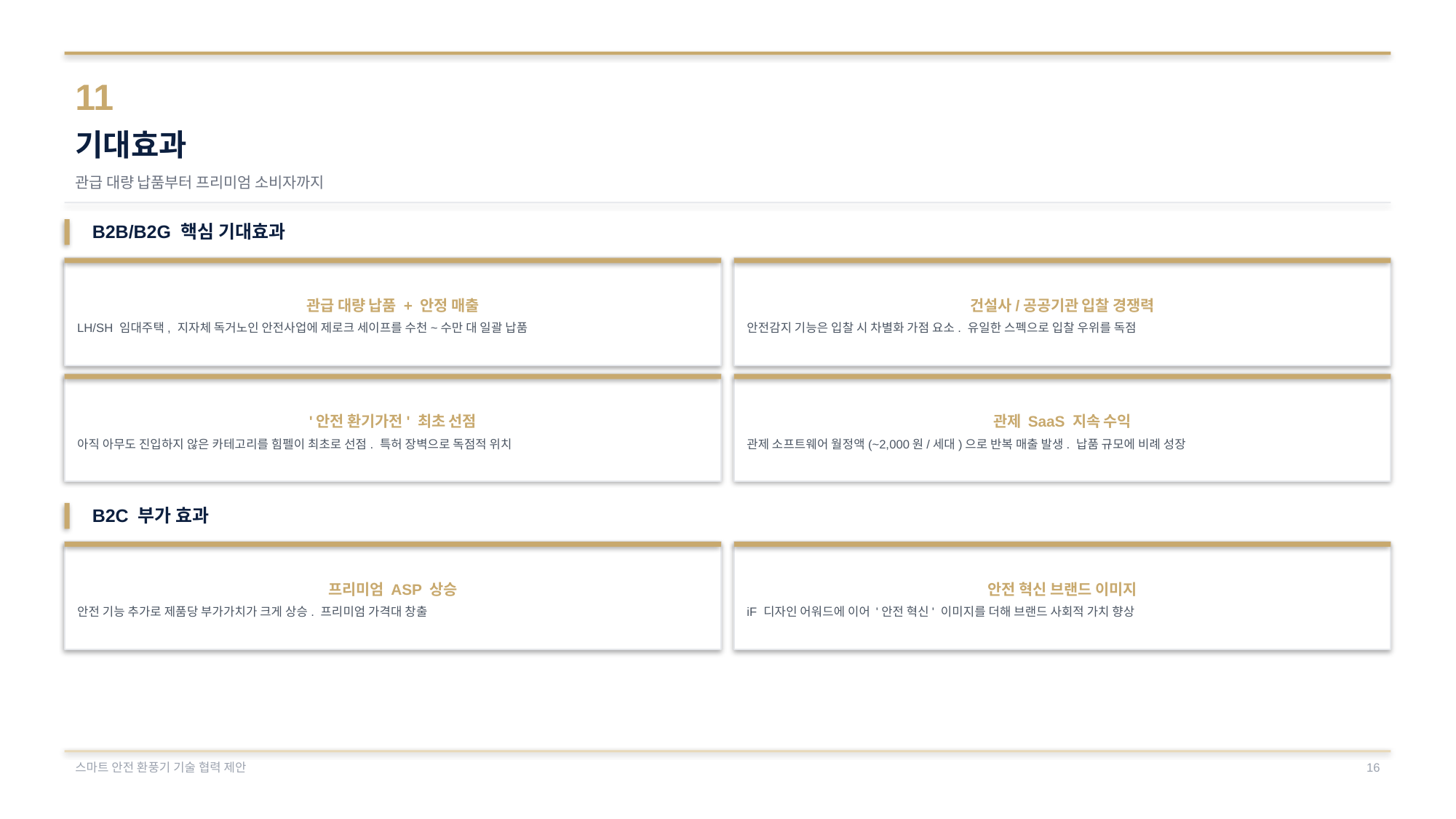

11
기대효과
관급 대량 납품부터 프리미엄 소비자까지

B2B/B2G 핵심 기대효과

관급 대량 납품 + 안정 매출
LH/SH 임대주택, 지자체 독거노인 안전사업에 제로크 세이프를 수천~수만 대 일괄 납품

건설사/공공기관 입찰 경쟁력
안전감지 기능은 입찰 시 차별화 가점 요소. 유일한 스펙으로 입찰 우위를 독점

'안전 환기가전' 최초 선점
아직 아무도 진입하지 않은 카테고리를 힘펠이 최초로 선점. 특허 장벽으로 독점적 위치

관제 SaaS 지속 수익
관제 소프트웨어 월정액(~2,000원/세대)으로 반복 매출 발생. 납품 규모에 비례 성장

B2C 부가 효과

프리미엄 ASP 상승
안전 기능 추가로 제품당 부가가치가 크게 상승. 프리미엄 가격대 창출

안전 혁신 브랜드 이미지
iF 디자인 어워드에 이어 '안전 혁신' 이미지를 더해 브랜드 사회적 가치 향상

스마트 안전 환풍기 기술 협력 제안
16